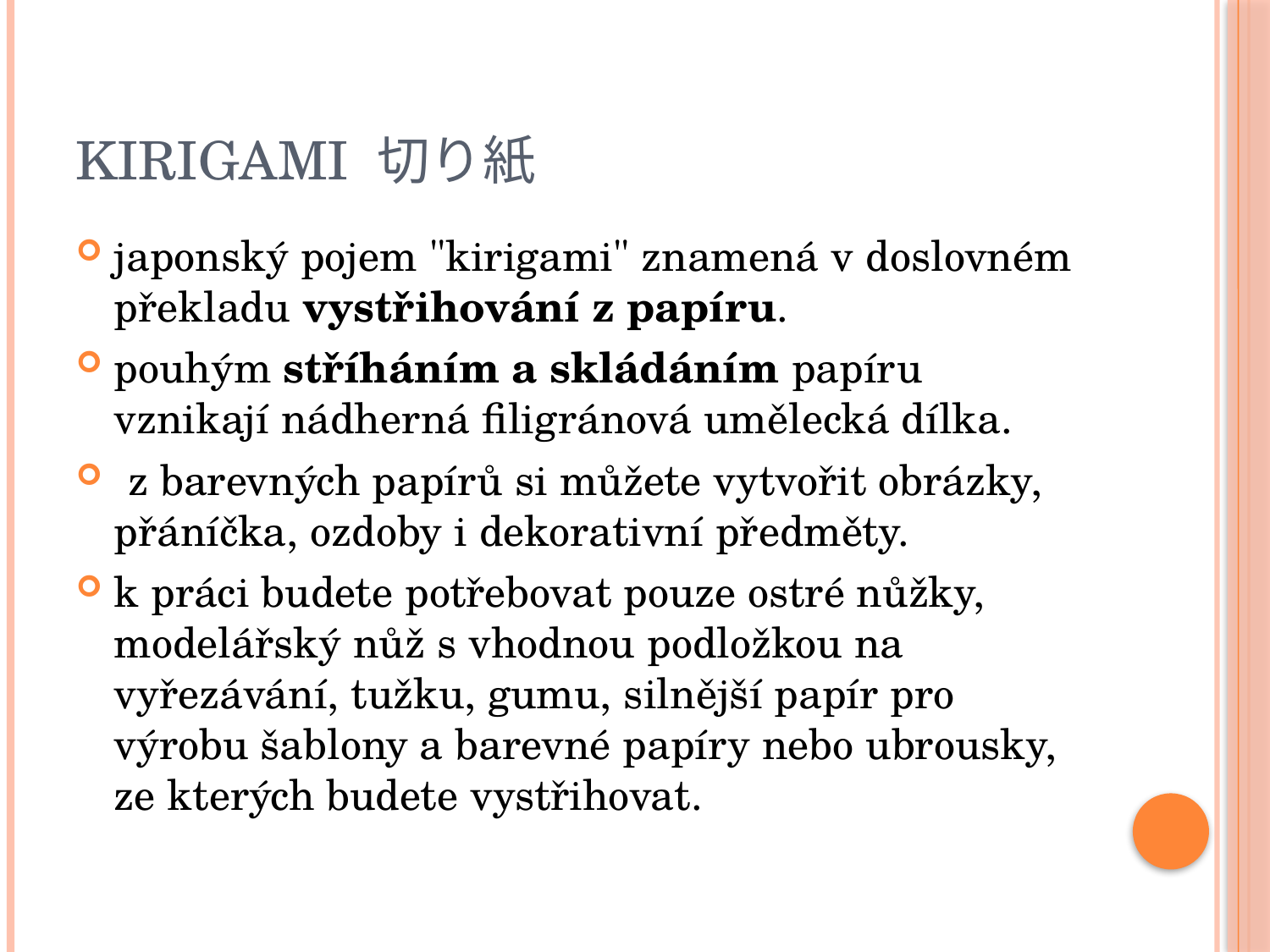

# Kirigami 切り紙
japonský pojem "kirigami" znamená v doslovném překladu vystřihování z papíru.
pouhým stříháním a skládáním papíru vznikají nádherná filigránová umělecká dílka.
 z barevných papírů si můžete vytvořit obrázky, přáníčka, ozdoby i dekorativní předměty.
k práci budete potřebovat pouze ostré nůžky, modelářský nůž s vhodnou podložkou na vyřezávání, tužku, gumu, silnější papír pro výrobu šablony a barevné papíry nebo ubrousky, ze kterých budete vystřihovat.